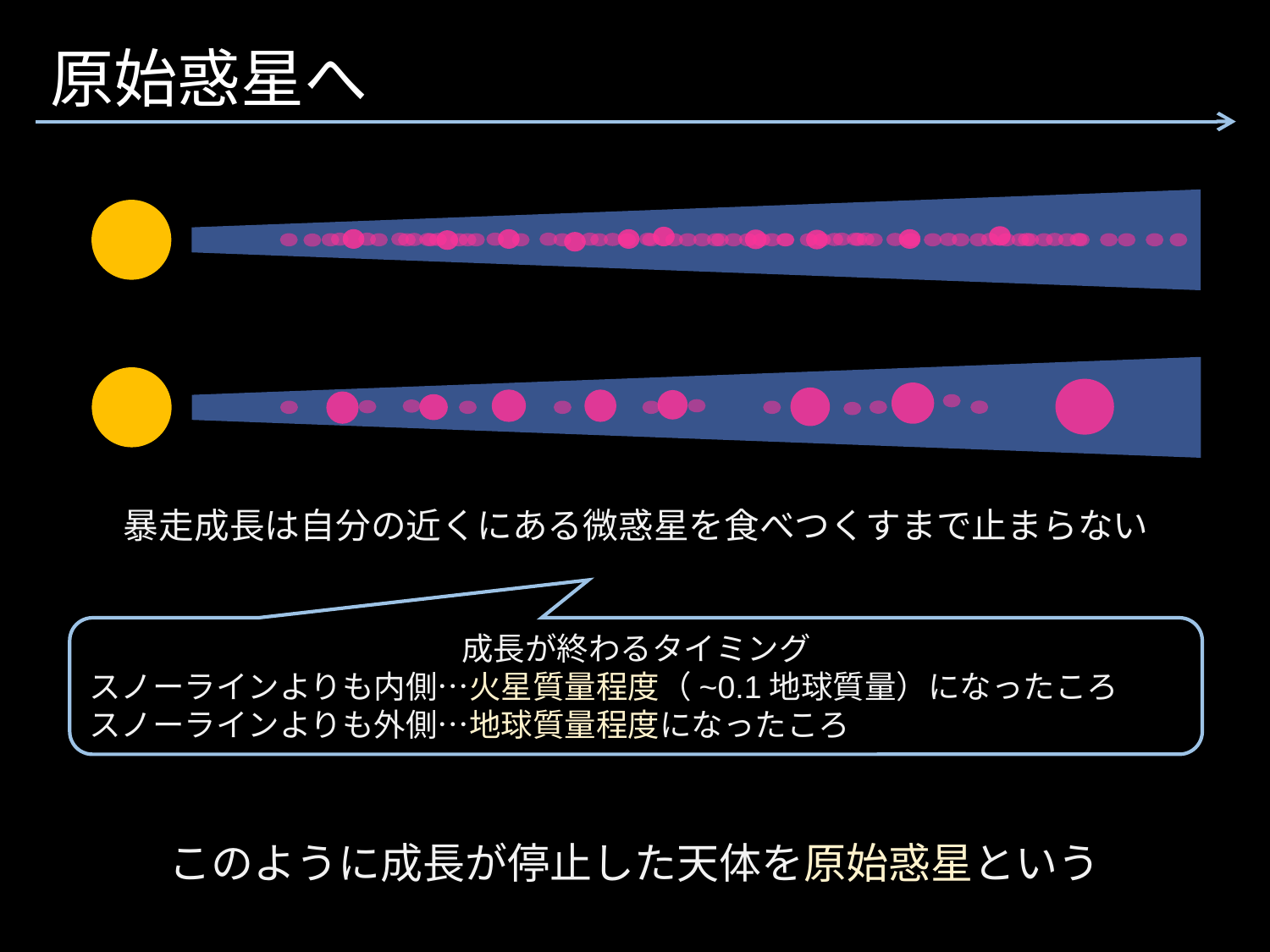

原始惑星へ

暴走成長は自分の近くにある微惑星を食べつくすまで止まらない
成長が終わるタイミング
スノーラインよりも内側…火星質量程度（~0.1地球質量）になったころ
スノーラインよりも外側…地球質量程度になったころ
このように成長が停止した天体を原始惑星という